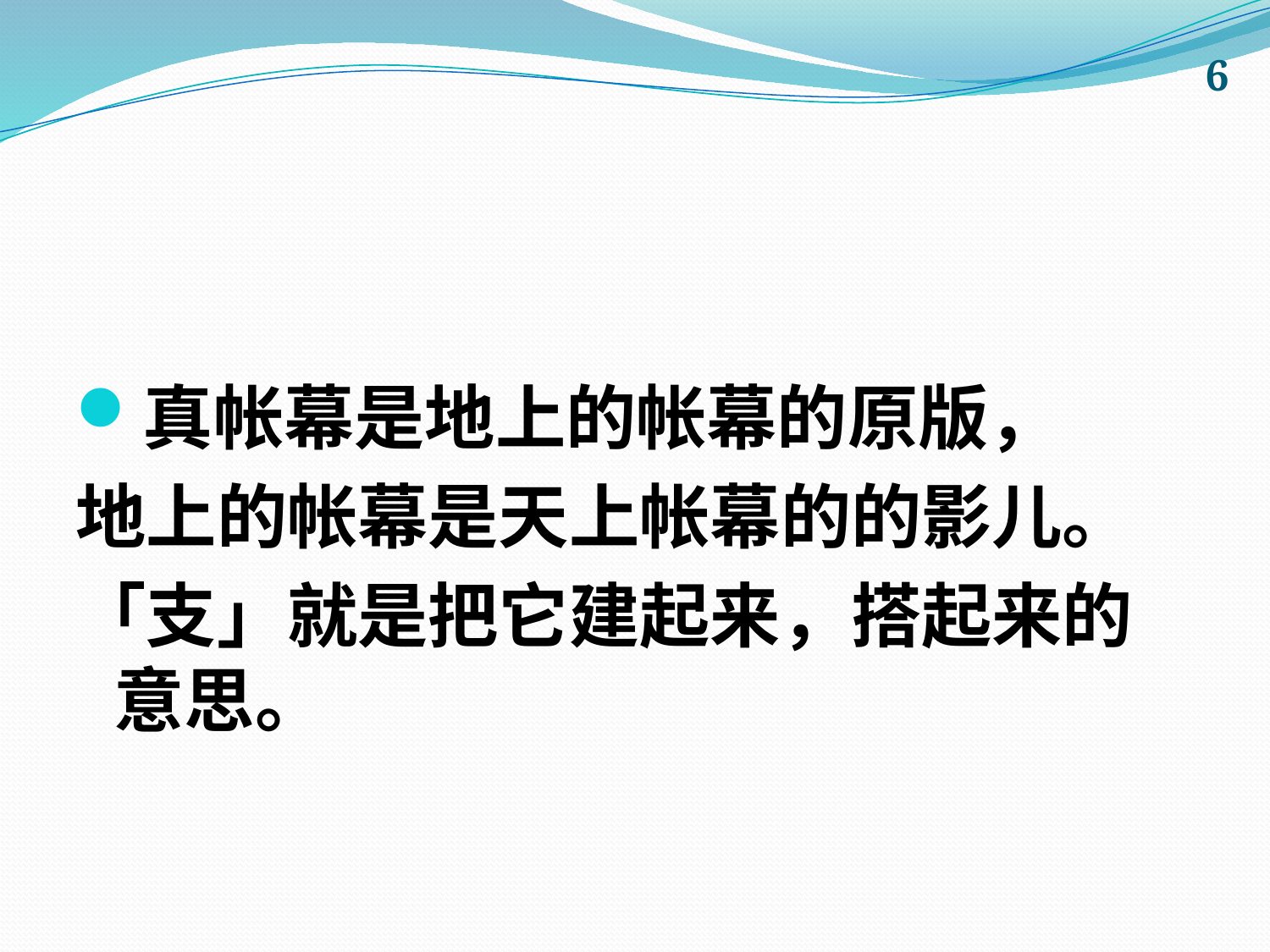

6
#

真帐幕是地上的帐幕的原版，
地上的帐幕是天上帐幕的的影儿。
「支」就是把它建起来，搭起来的意思。